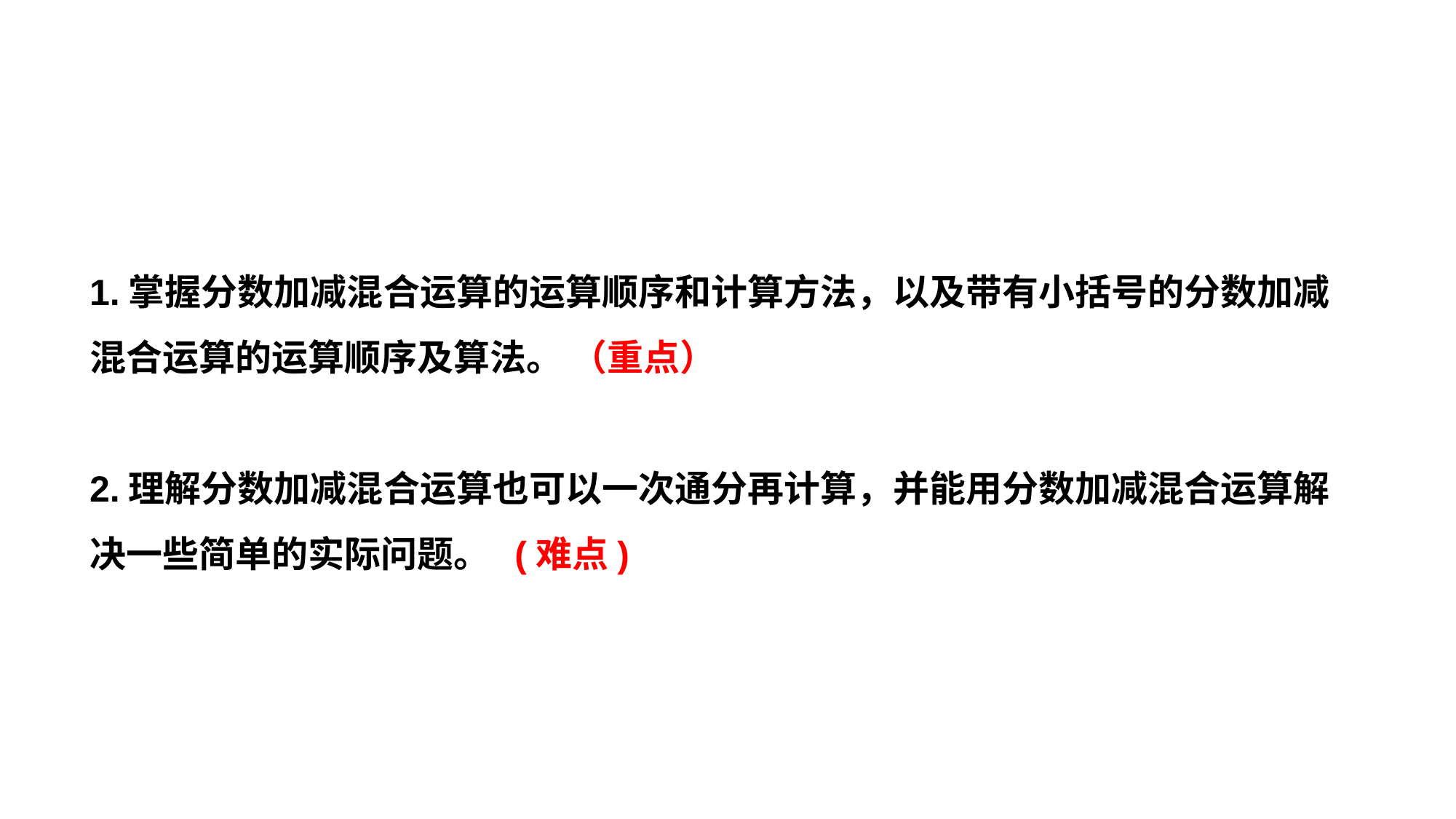

1.掌握分数加减混合运算的运算顺序和计算方法，以及带有小括号的分数加减混合运算的运算顺序及算法。 （重点）

2.理解分数加减混合运算也可以一次通分再计算，并能用分数加减混合运算解决一些简单的实际问题。  (难点)